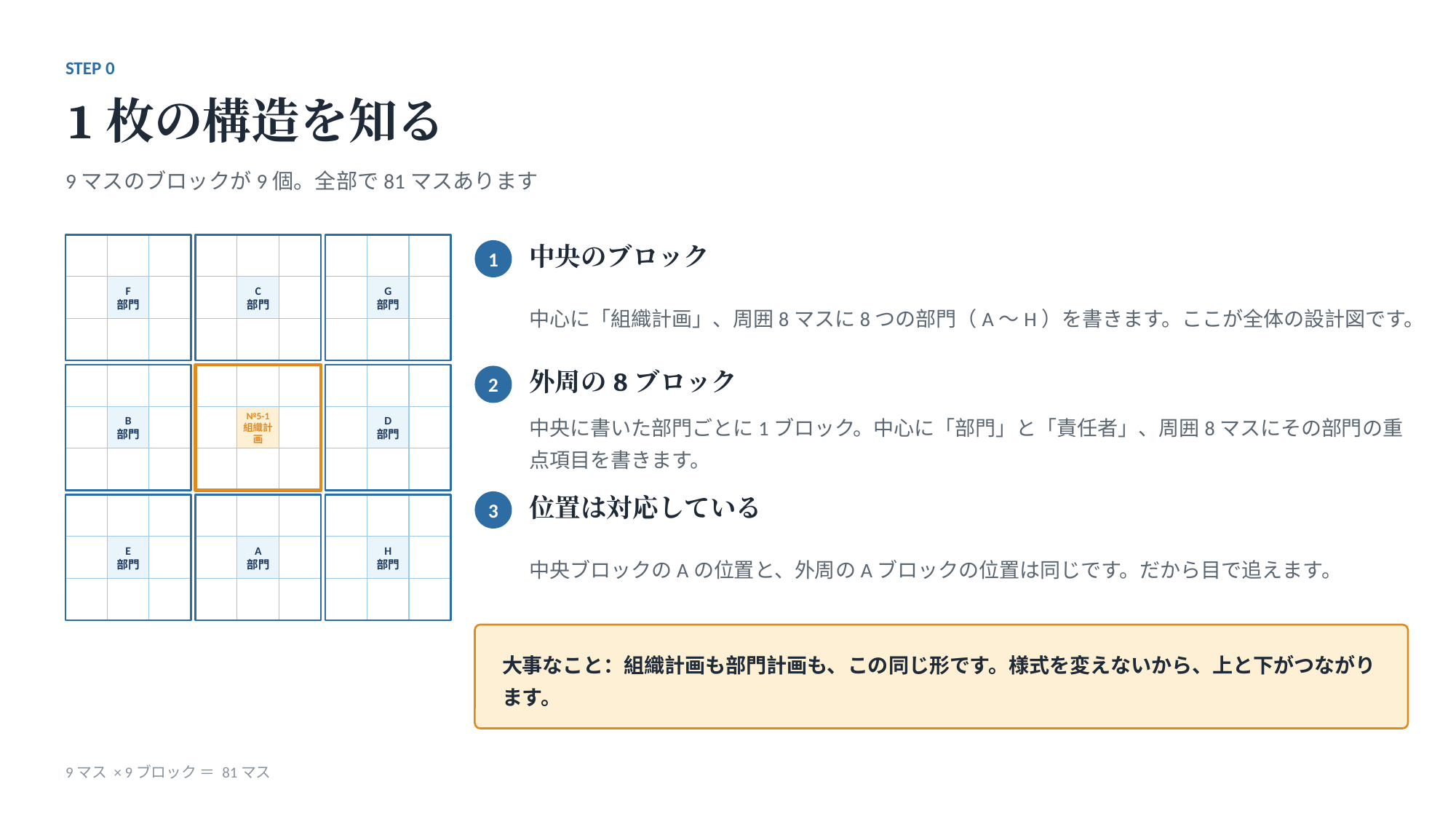

STEP 0
1枚の構造を知る
9マスのブロックが9個。全部で81マスあります

中央のブロック

1
中心に「組織計画」、周囲8マスに8つの部門（A〜H）を書きます。ここが全体の設計図です。

F
部門
C
部門
G
部門

外周の8ブロック

2
中央に書いた部門ごとに1ブロック。中心に「部門」と「責任者」、周囲8マスにその部門の重点項目を書きます。

B
部門
№5-1
組織計画
D
部門

位置は対応している

3

中央ブロックのAの位置と、外周のAブロックの位置は同じです。だから目で追えます。

E
部門
A
部門
H
部門

大事なこと：組織計画も部門計画も、この同じ形です。様式を変えないから、上と下がつながります。
9マス × 9ブロック ＝ 81マス